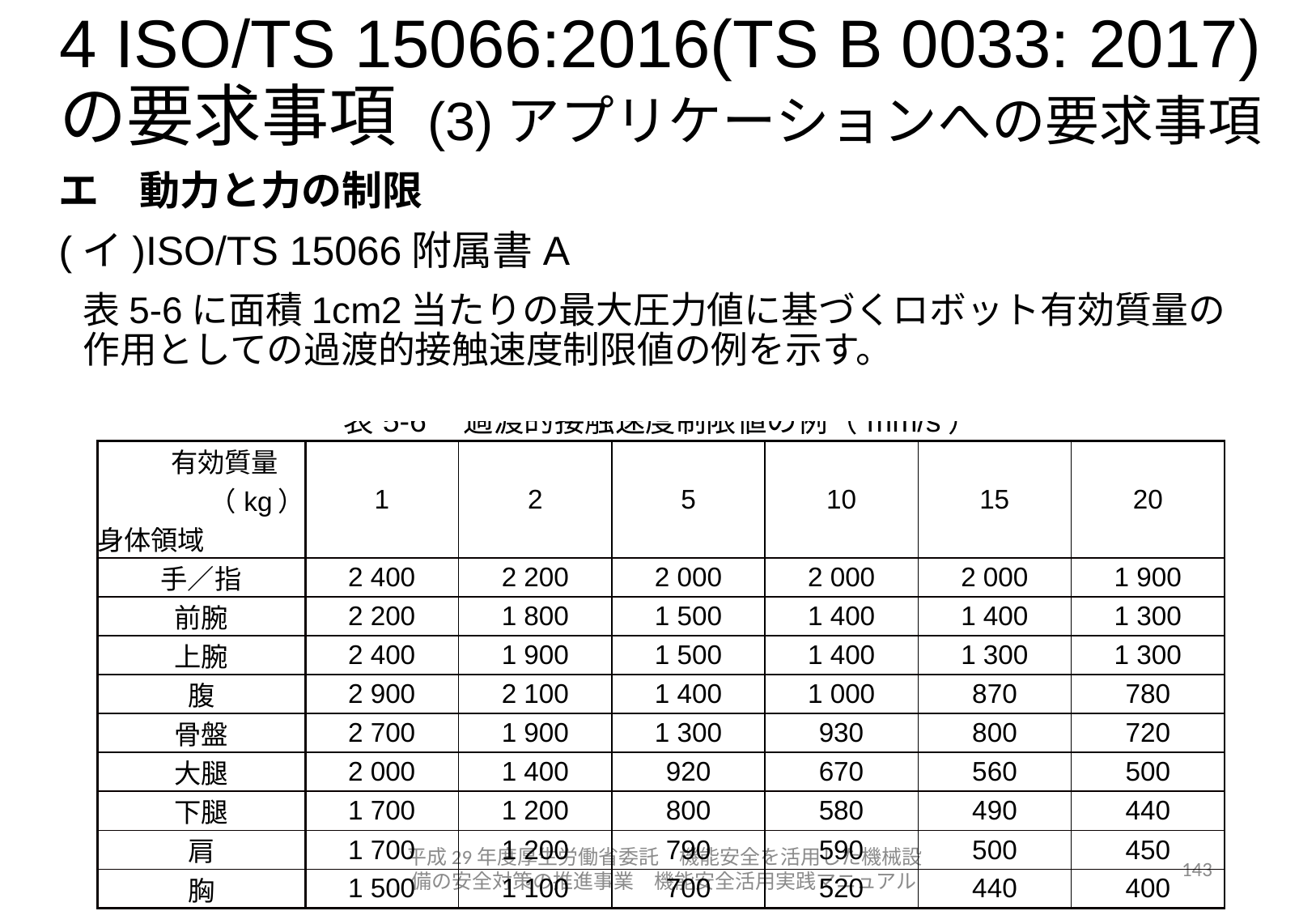

# 4 ISO/TS 15066:2016(TS B 0033: 2017) の要求事項 (3)アプリケーションへの要求事項
エ　動力と力の制限
(イ)ISO/TS 15066附属書A
表5-6に面積1cm2当たりの最大圧力値に基づくロボット有効質量の作用としての過渡的接触速度制限値の例を示す。
| 表5-6　過渡的接触速度制限値の例（mm/s） |  |  |  |  |  |  |
| --- | --- | --- | --- | --- | --- | --- |
| 有効質量　　　　（kg） 身体領域 | 1 | 2 | 5 | 10 | 15 | 20 |
| 手／指 | 2 400 | 2 200 | 2 000 | 2 000 | 2 000 | 1 900 |
| 前腕 | 2 200 | 1 800 | 1 500 | 1 400 | 1 400 | 1 300 |
| 上腕 | 2 400 | 1 900 | 1 500 | 1 400 | 1 300 | 1 300 |
| 腹 | 2 900 | 2 100 | 1 400 | 1 000 | 870 | 780 |
| 骨盤 | 2 700 | 1 900 | 1 300 | 930 | 800 | 720 |
| 大腿 | 2 000 | 1 400 | 920 | 670 | 560 | 500 |
| 下腿 | 1 700 | 1 200 | 800 | 580 | 490 | 440 |
| 肩 | 1 700 | 1 200 | 790 | 590 | 500 | 450 |
| 胸 | 1 500 | 1 100 | 700 | 520 | 440 | 400 |
平成29年度厚生労働省委託　機能安全を活用した機械設備の安全対策の推進事業　機能安全活用実践マニュアル
143